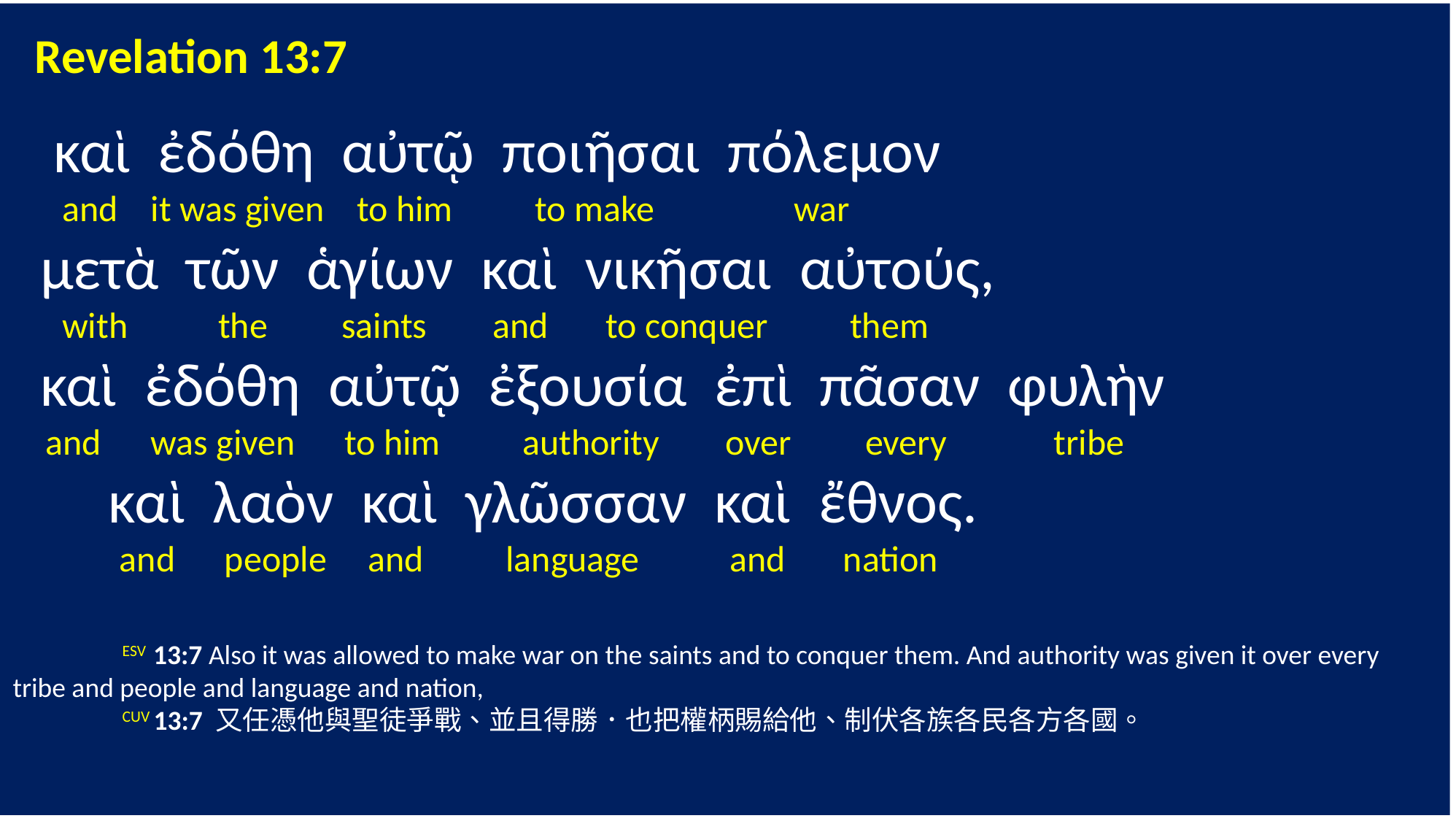

Revelation 13:7

   καὶ  ἐδόθη  αὐτῷ  ποιῆσαι  πόλεμον
      and    it was given    to him          to make                 war
  μετὰ  τῶν  ἁγίων  καὶ  νικῆσαι  αὐτούς,
      with           the         saints        and       to conquer          them
  καὶ  ἐδόθη  αὐτῷ  ἐξουσία  ἐπὶ  πᾶσαν  φυλὴν
    and      was given      to him          authority        over         every             tribe
       καὶ  λαὸν  καὶ  γλῶσσαν  καὶ  ἔθνος.
             and      people     and          language           and       nation

	ESV  13:7 Also it was allowed to make war on the saints and to conquer them. And authority was given it over every tribe and people and language and nation,
	CUV 13:7 又任憑他與聖徒爭戰、並且得勝．也把權柄賜給他、制伏各族各民各方各國。